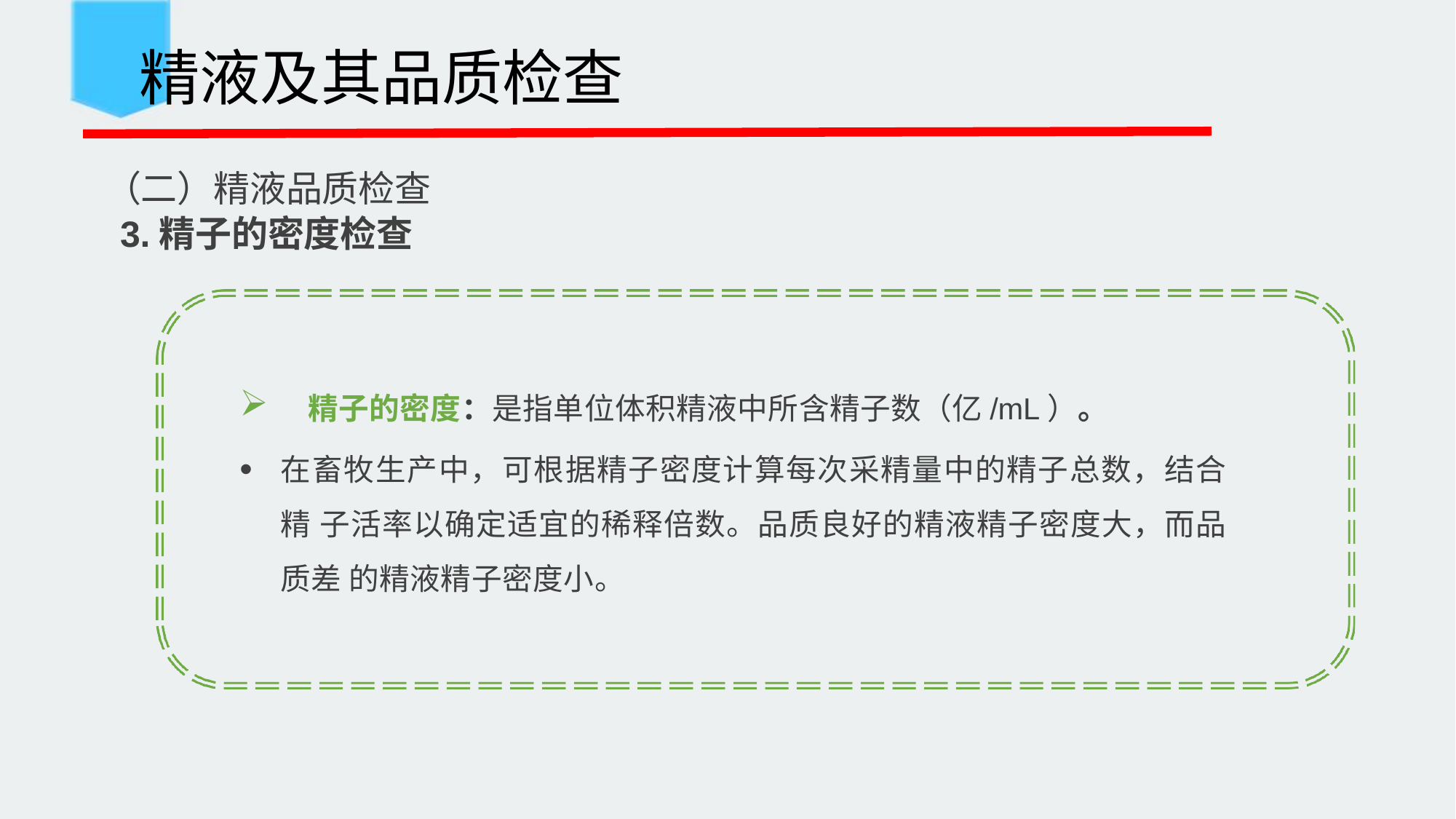

精液及其品质检查
  （二）精液品质检查
    3.精子的密度检查

精子的密度：是指单位体积精液中所含精子数（亿/mL）。
在畜牧生产中，可根据精子密度计算每次采精量中的精子总数，结合精 子活率以确定适宜的稀释倍数。品质良好的精液精子密度大，而品质差 的精液精子密度小。